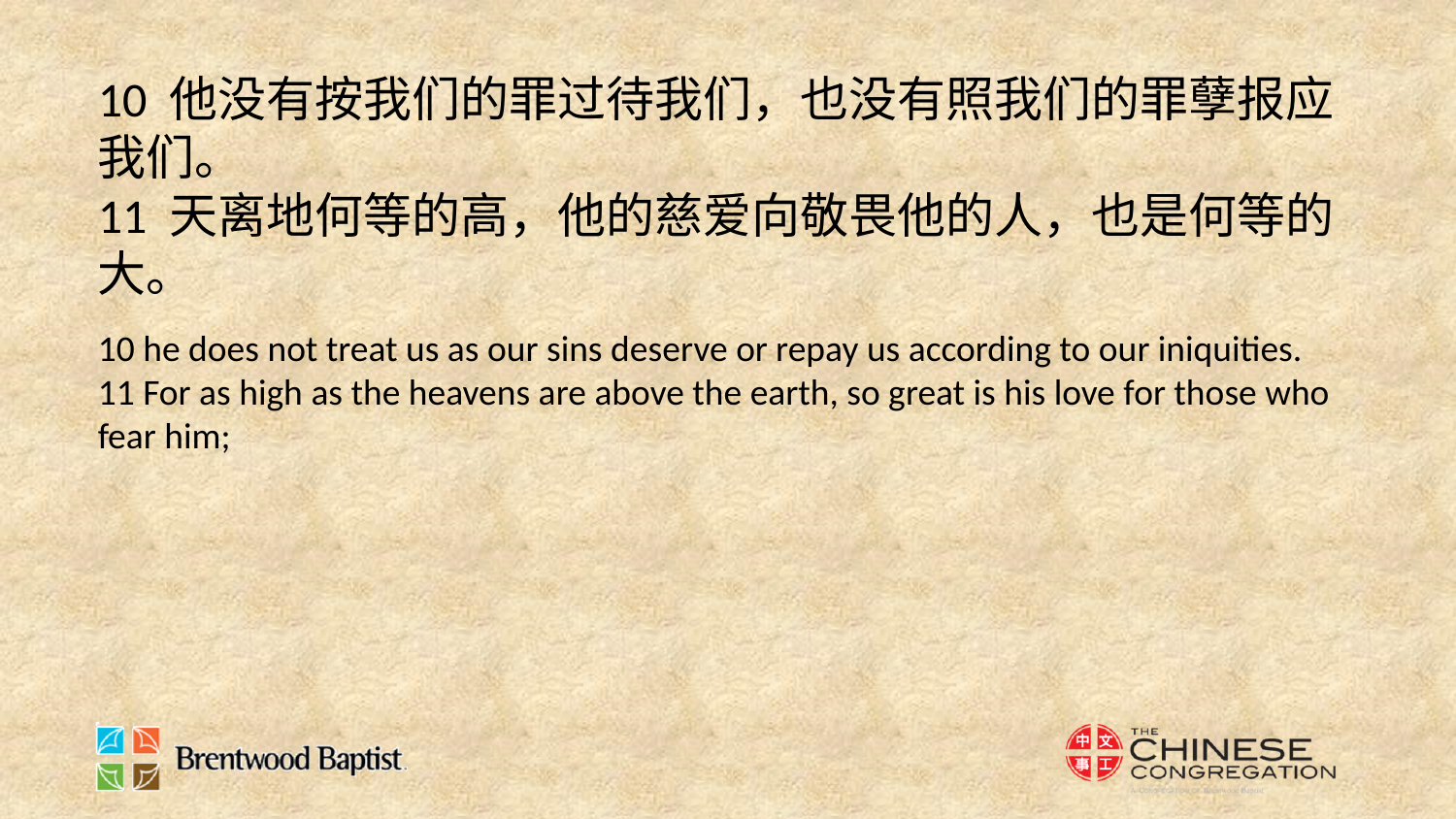

10 他没有按我们的罪过待我们，也没有照我们的罪孽报应我们。
11 天离地何等的高，他的慈爱向敬畏他的人，也是何等的大。

10 he does not treat us as our sins deserve or repay us according to our iniquities.
11 For as high as the heavens are above the earth, so great is his love for those who fear him;